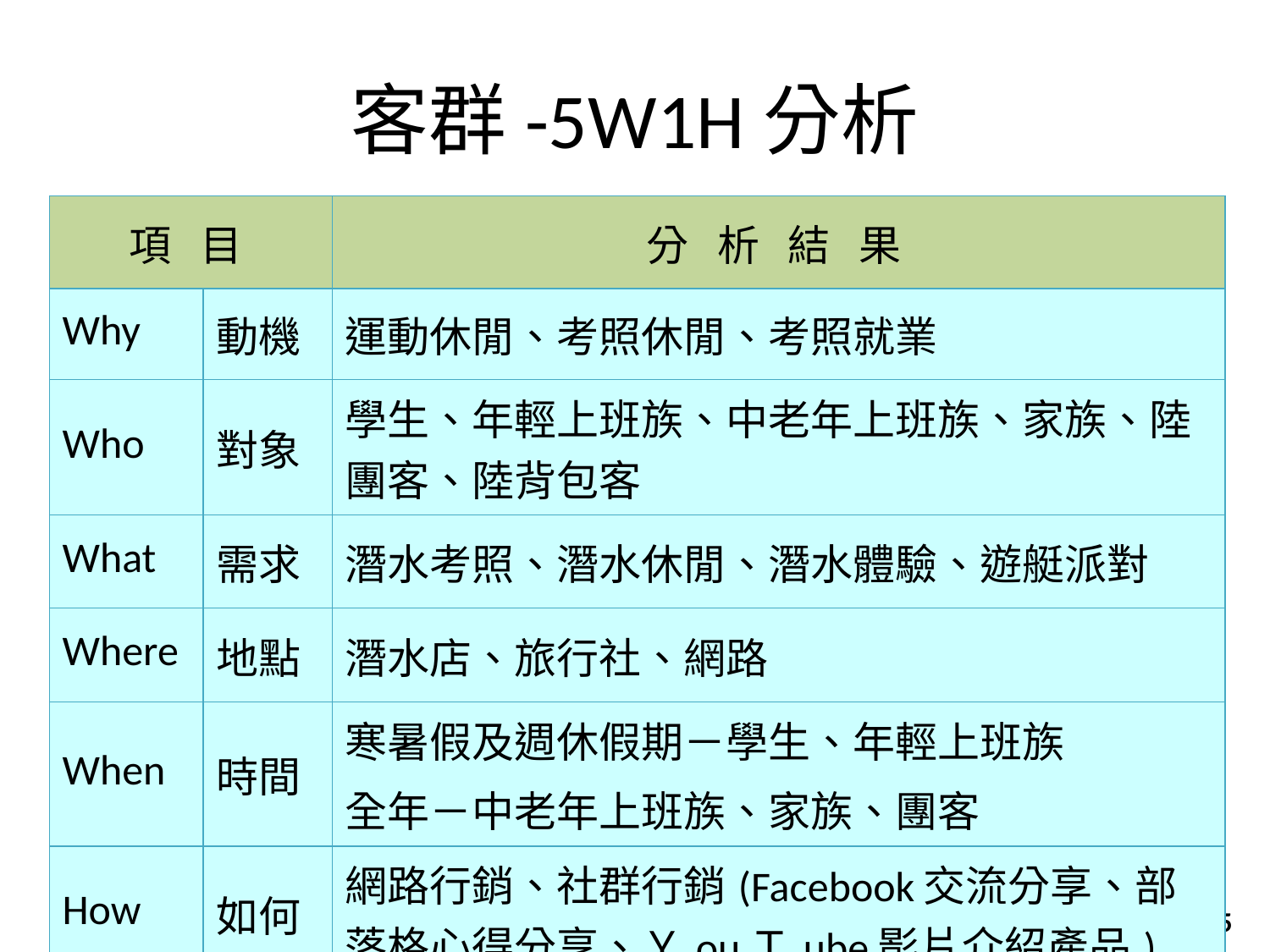

# 客群-5W1H分析
| 項 目 |  | 分 析 結 果 |
| --- | --- | --- |
| Why | 動機 | 運動休閒、考照休閒、考照就業 |
| Who | 對象 | 學生、年輕上班族、中老年上班族、家族、陸團客、陸背包客 |
| What | 需求 | 潛水考照、潛水休閒、潛水體驗、遊艇派對 |
| Where | 地點 | 潛水店、旅行社、網路 |
| When | 時間 | 寒暑假及週休假期－學生、年輕上班族 全年－中老年上班族、家族、團客 |
| How | 如何 | 網路行銷、社群行銷(Facebook交流分享、部落格心得分享、ＹouＴube影片介紹產品) |

15